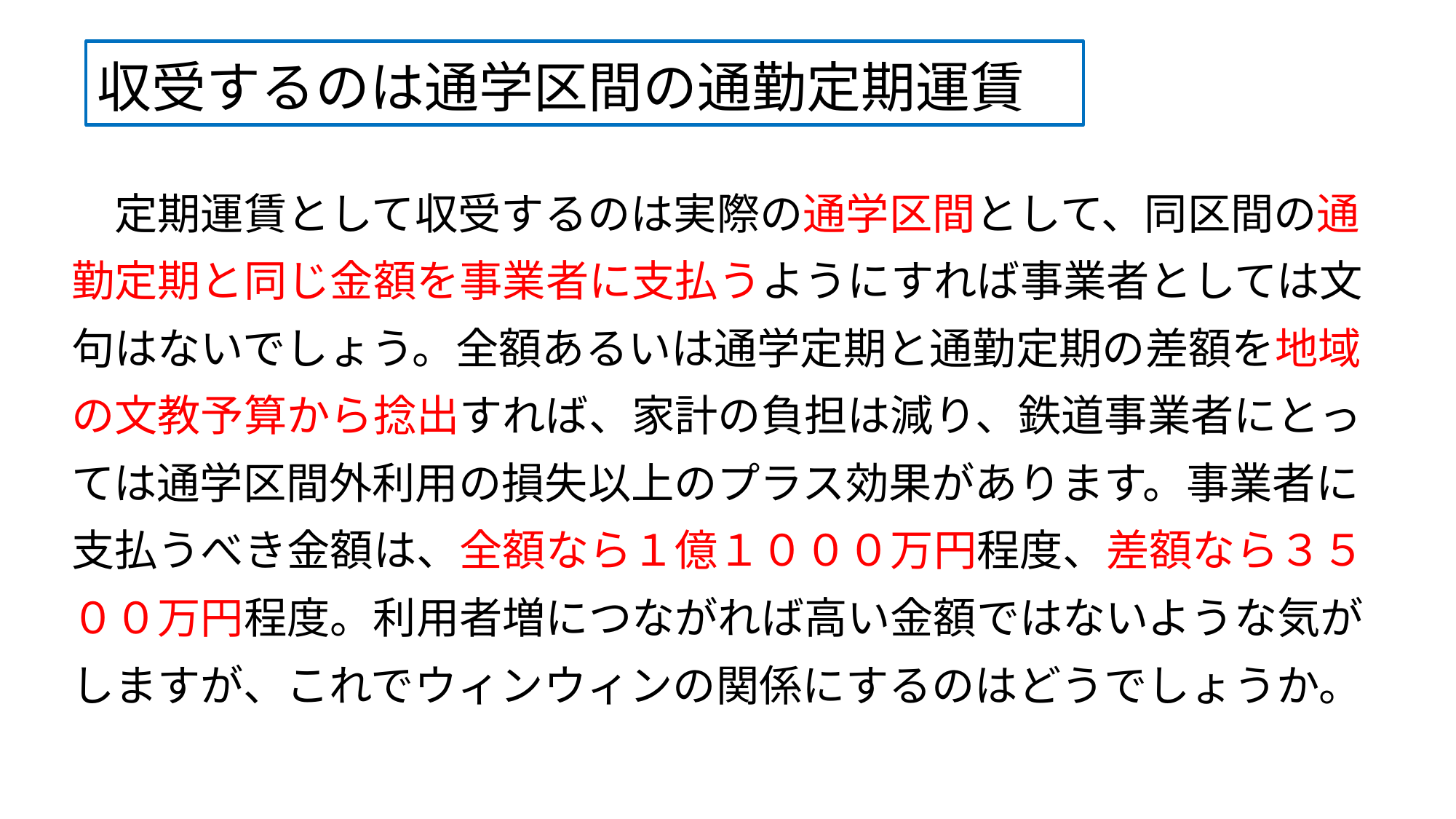

# 収受するのは通学区間の通勤定期運賃
　定期運賃として収受するのは実際の通学区間として、同区間の通勤定期と同じ金額を事業者に支払うようにすれば事業者としては文句はないでしょう。全額あるいは通学定期と通勤定期の差額を地域の文教予算から捻出すれば、家計の負担は減り、鉄道事業者にとっては通学区間外利用の損失以上のプラス効果があります。事業者に支払うべき金額は、全額なら１億１０００万円程度、差額なら３５００万円程度。利用者増につながれば高い金額ではないような気がしますが、これでウィンウィンの関係にするのはどうでしょうか。